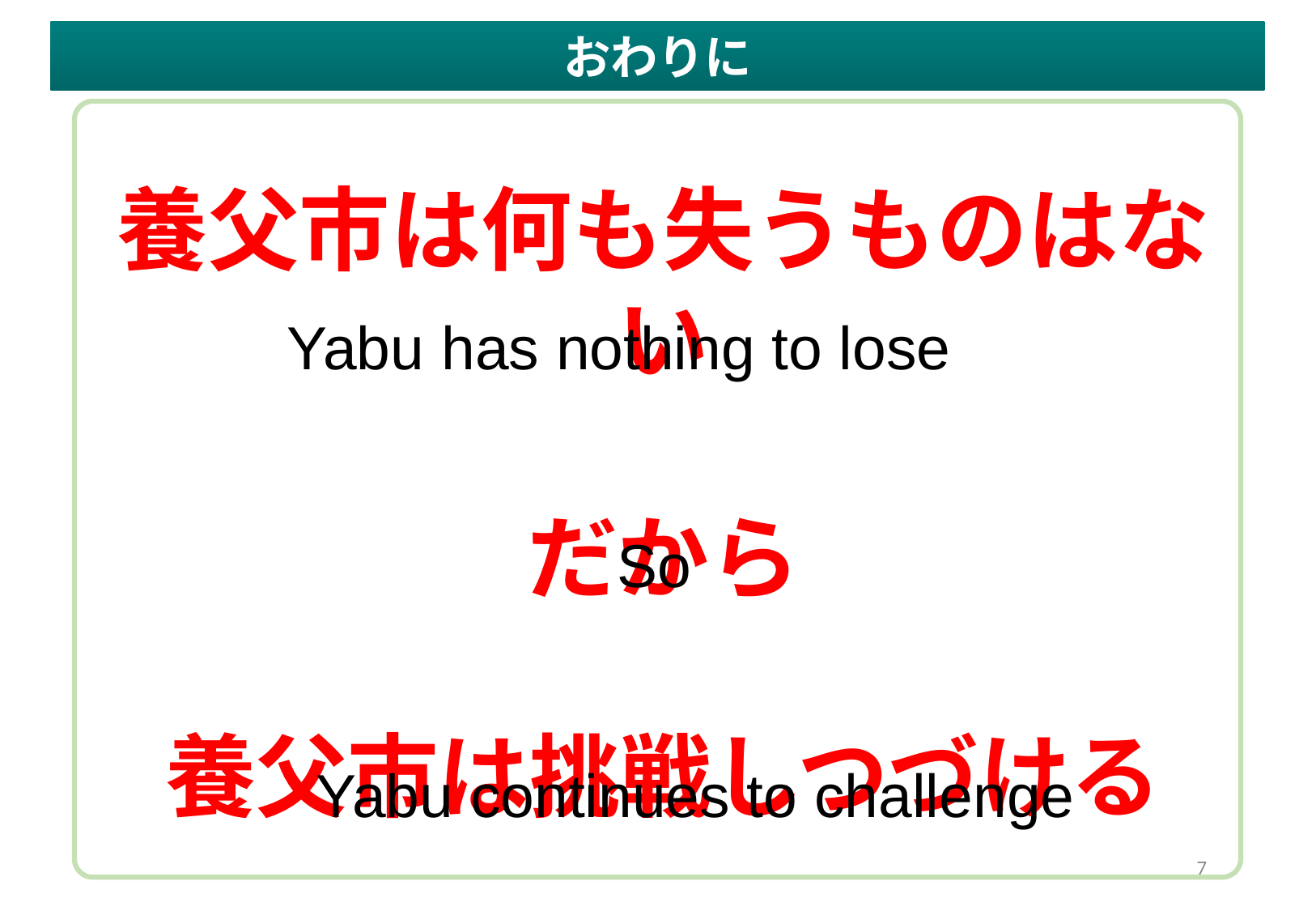

おわりに

養父市は何も失うものはない

だから

養父市は挑戦しつづける
Yabu has nothing to lose
So
Yabu continues to challenge
7